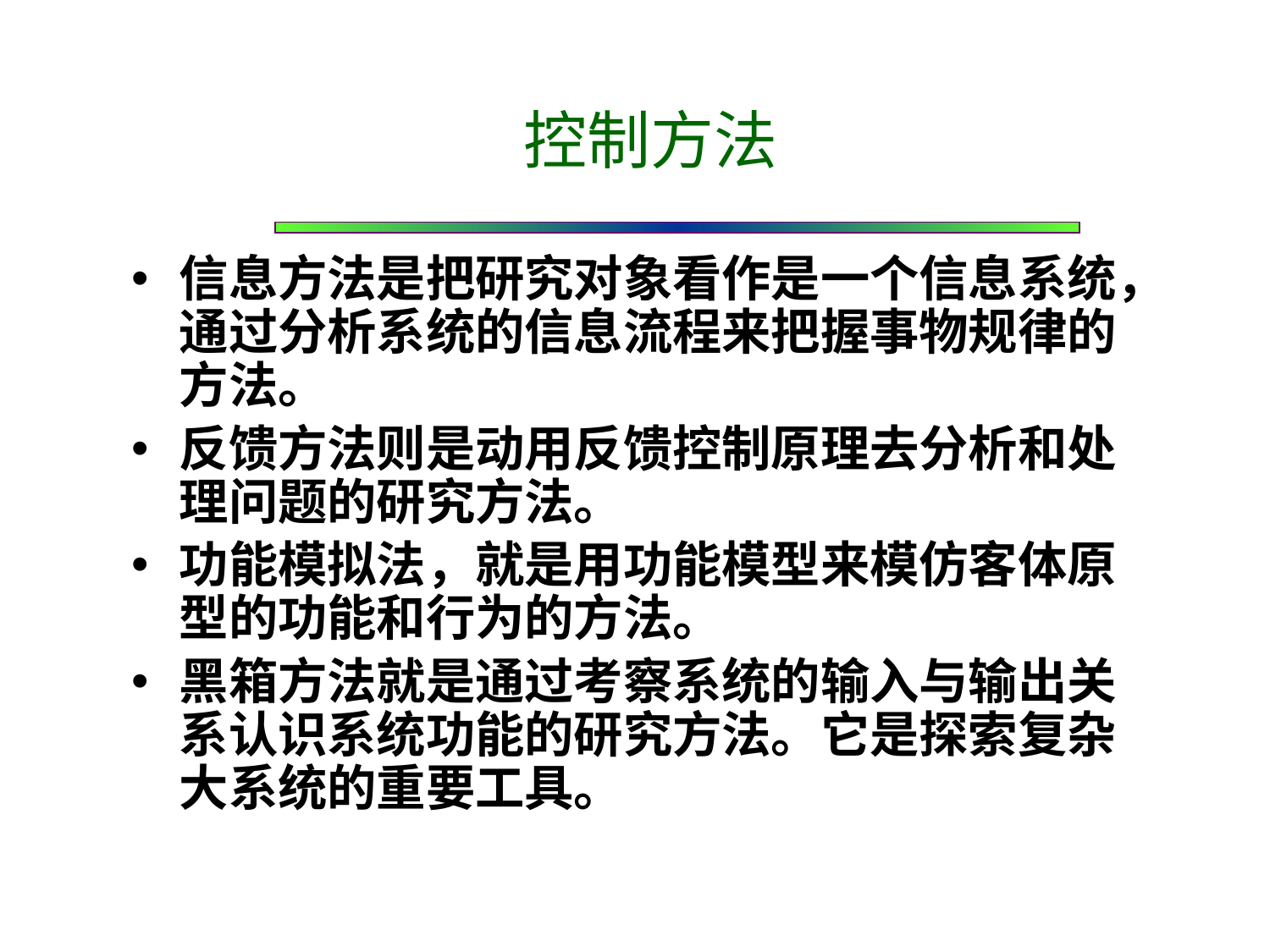

# 控制方法

信息方法是把研究对象看作是一个信息系统，通过分析系统的信息流程来把握事物规律的方法。
反馈方法则是动用反馈控制原理去分析和处理问题的研究方法。
功能模拟法，就是用功能模型来模仿客体原型的功能和行为的方法。
黑箱方法就是通过考察系统的输入与输出关系认识系统功能的研究方法。它是探索复杂大系统的重要工具。